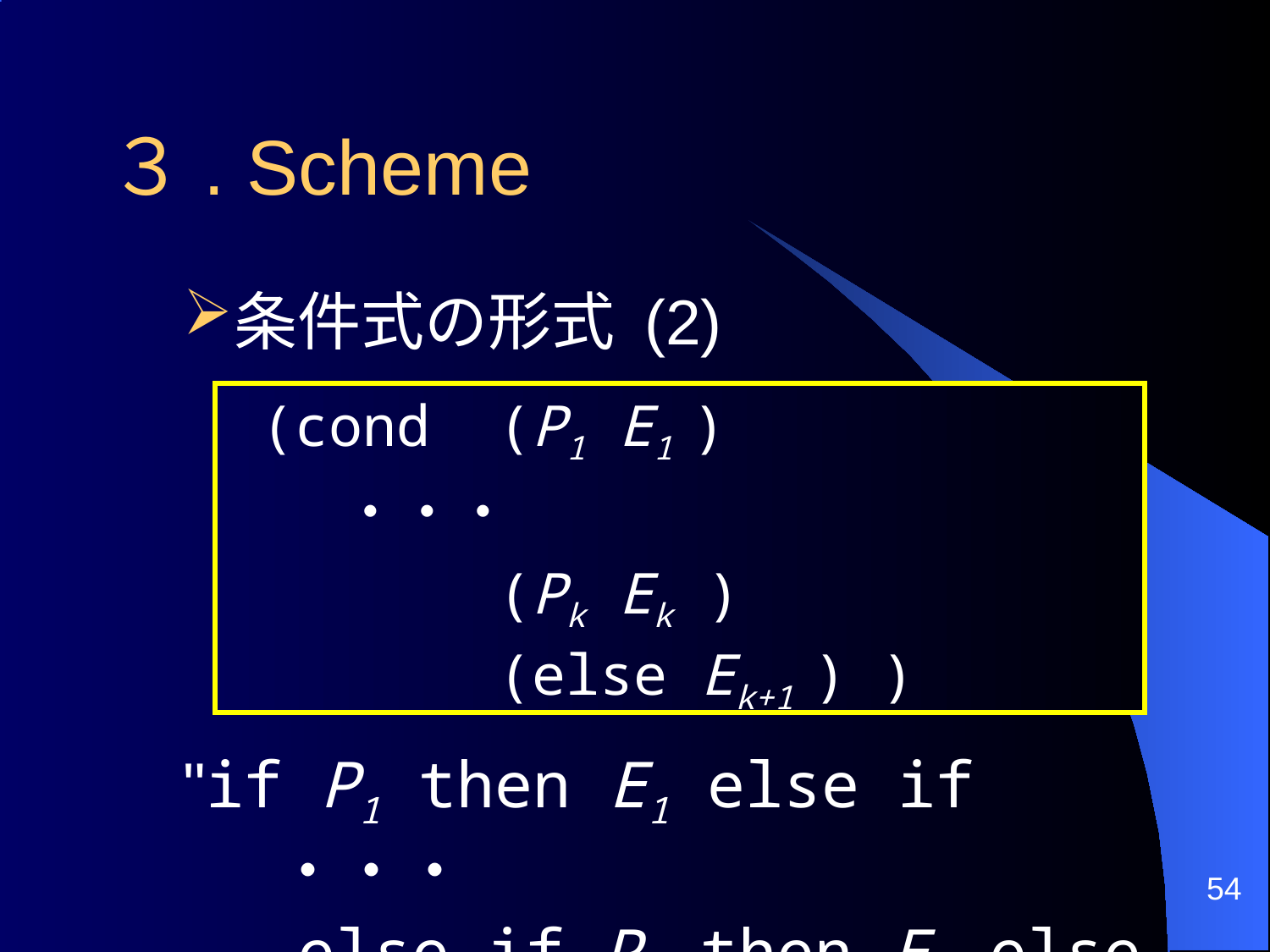

３. Scheme
条件式の形式 (2)

"if P1 then E1 else if ・・・
   else if Pk then Ek else Ek+1"
 (cond  (P1 E1 )
        ・・・
        (Pk Ek )
        (else Ek+1 ) )
54